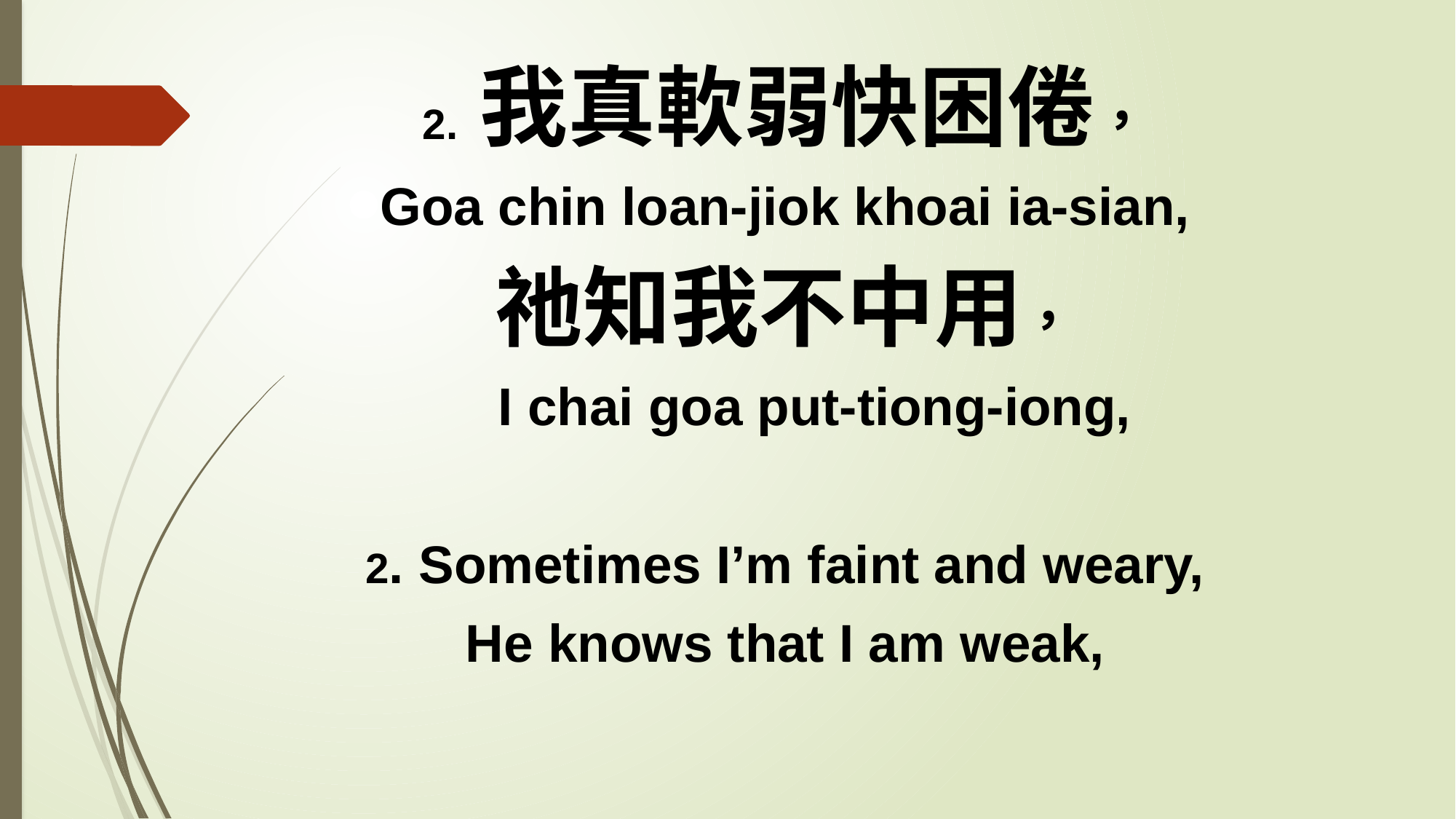

2. 我真軟弱快困倦，
Goa chin loan-jiok khoai ia-sian,
祂知我不中用，
    I chai goa put-tiong-iong,

2. Sometimes I’m faint and weary,
He knows that I am weak,